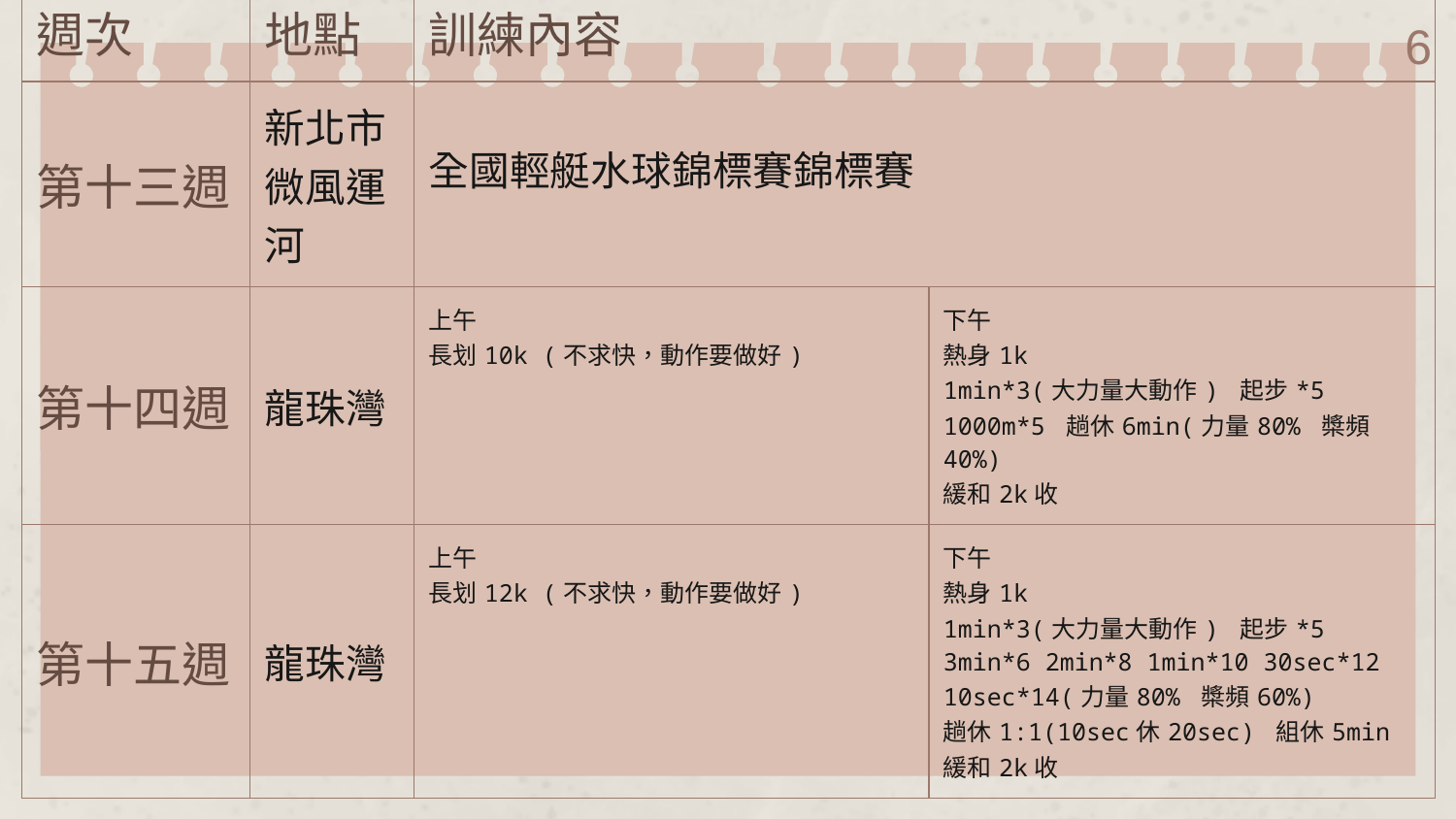

| 週次 | 地點 | 訓練內容 |  |
| --- | --- | --- | --- |
| 第十三週 | 新北市微風運河 | 全國輕艇水球錦標賽錦標賽 |  |
| 第十四週 | 龍珠灣 | 上午 長划10k (不求快，動作要做好) | 下午 熱身1k 1min\*3(大力量大動作) 起步\*5 1000m\*5 趟休6min(力量80% 槳頻40%) 緩和2k收 |
| 第十五週 | 龍珠灣 | 上午 長划12k (不求快，動作要做好) | 下午 熱身1k 1min\*3(大力量大動作) 起步\*5 3min\*6 2min\*8 1min\*10 30sec\*12 10sec\*14(力量80% 槳頻60%) 趟休1:1(10sec休20sec) 組休5min 緩和2k收 |
6